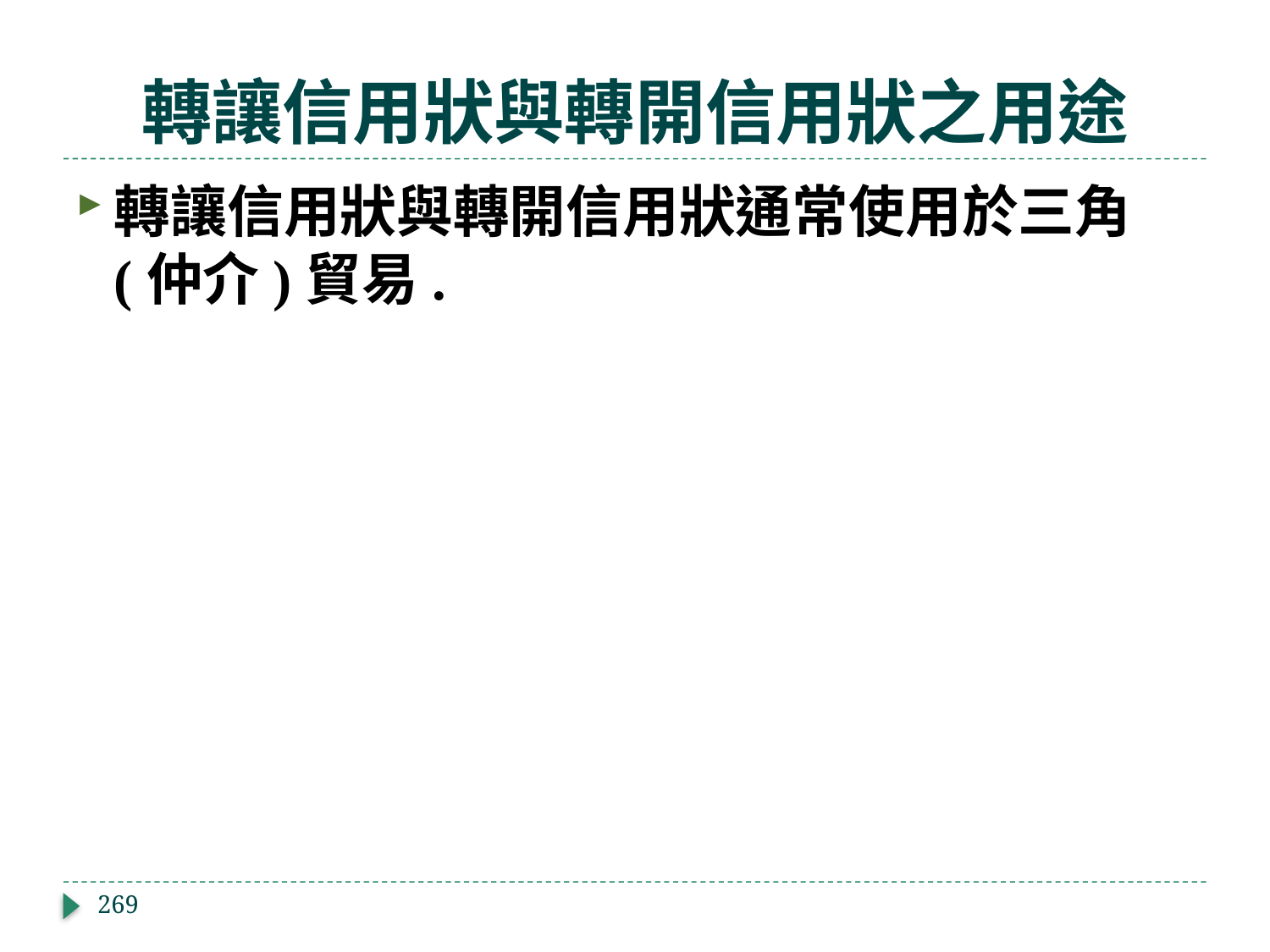

# 轉讓信用狀與轉開信用狀之用途
轉讓信用狀與轉開信用狀通常使用於三角(仲介)貿易.
269